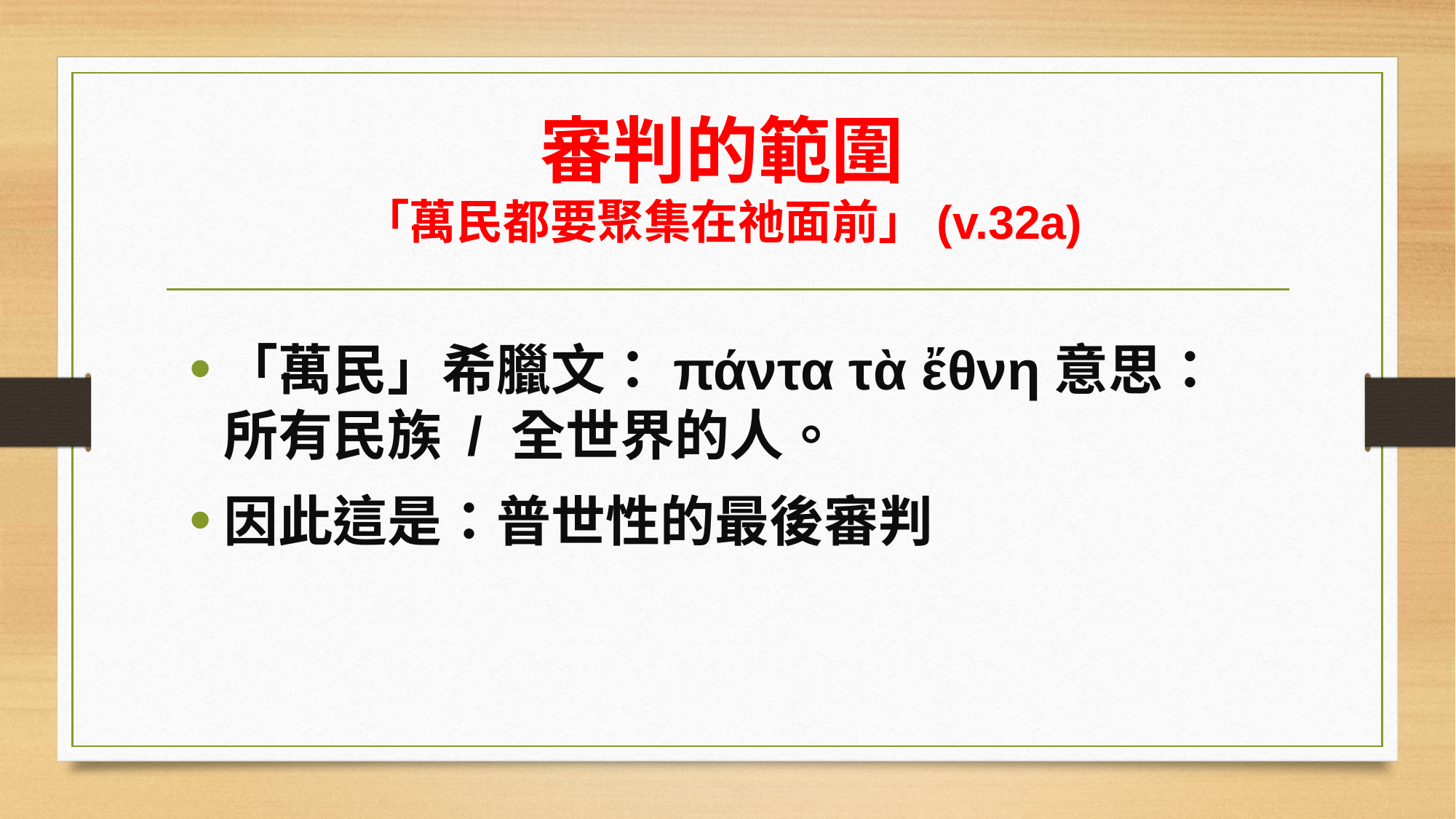

# 審判的範圍 「萬民都要聚集在祂面前」(v.32a)
「萬民」希臘文：πάντα τὰ ἔθνη意思：所有民族 / 全世界的人。
因此這是：普世性的最後審判